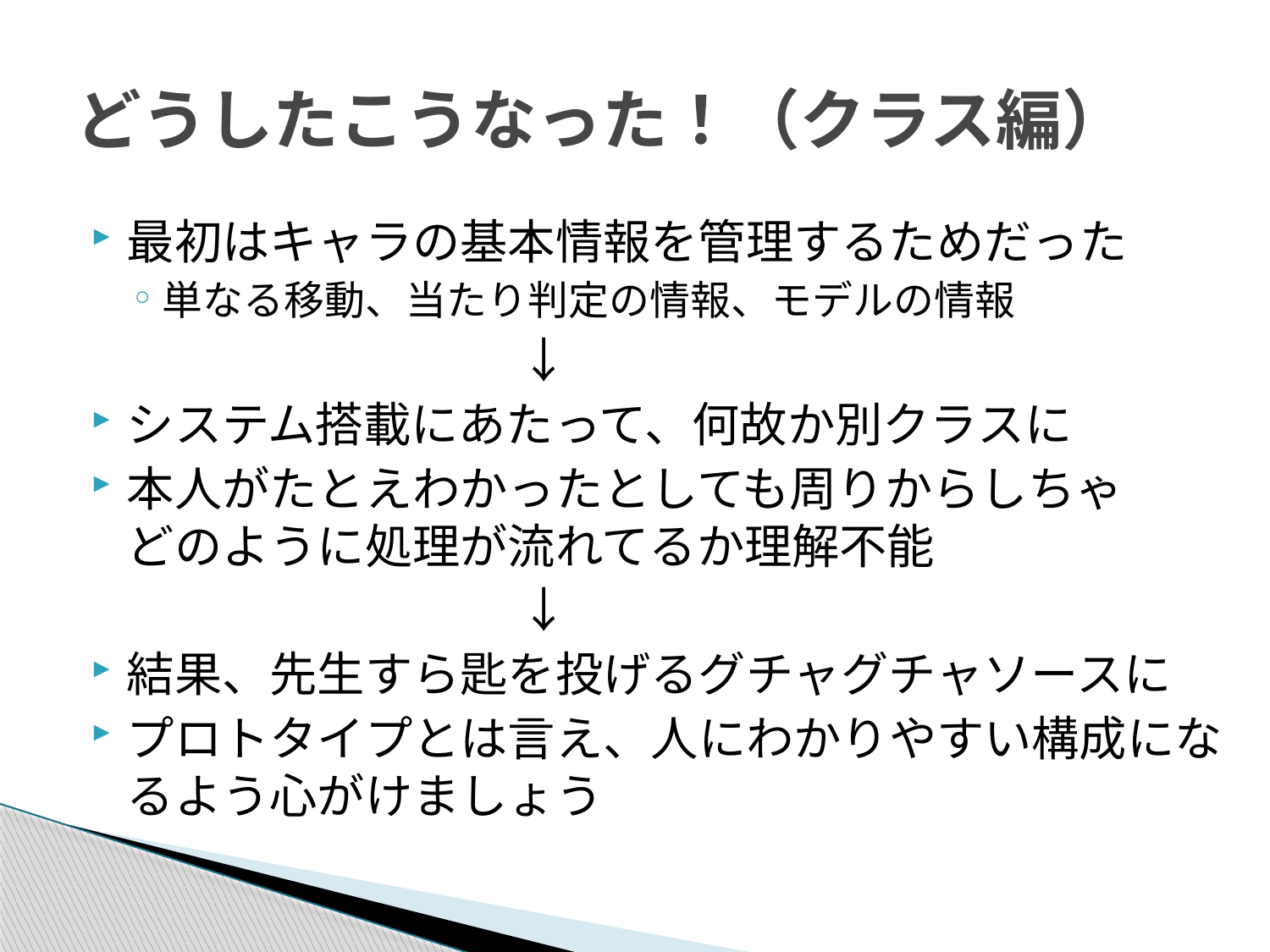

# どうしたこうなった！（クラス編）
最初はキャラの基本情報を管理するためだった
単なる移動、当たり判定の情報、モデルの情報
　　　　　　　　　↓
システム搭載にあたって、何故か別クラスに
本人がたとえわかったとしても周りからしちゃ
どのように処理が流れてるか理解不能
　　　　　　　　　↓
結果、先生すら匙を投げるグチャグチャソースに
プロトタイプとは言え、人にわかりやすい構成になるよう心がけましょう